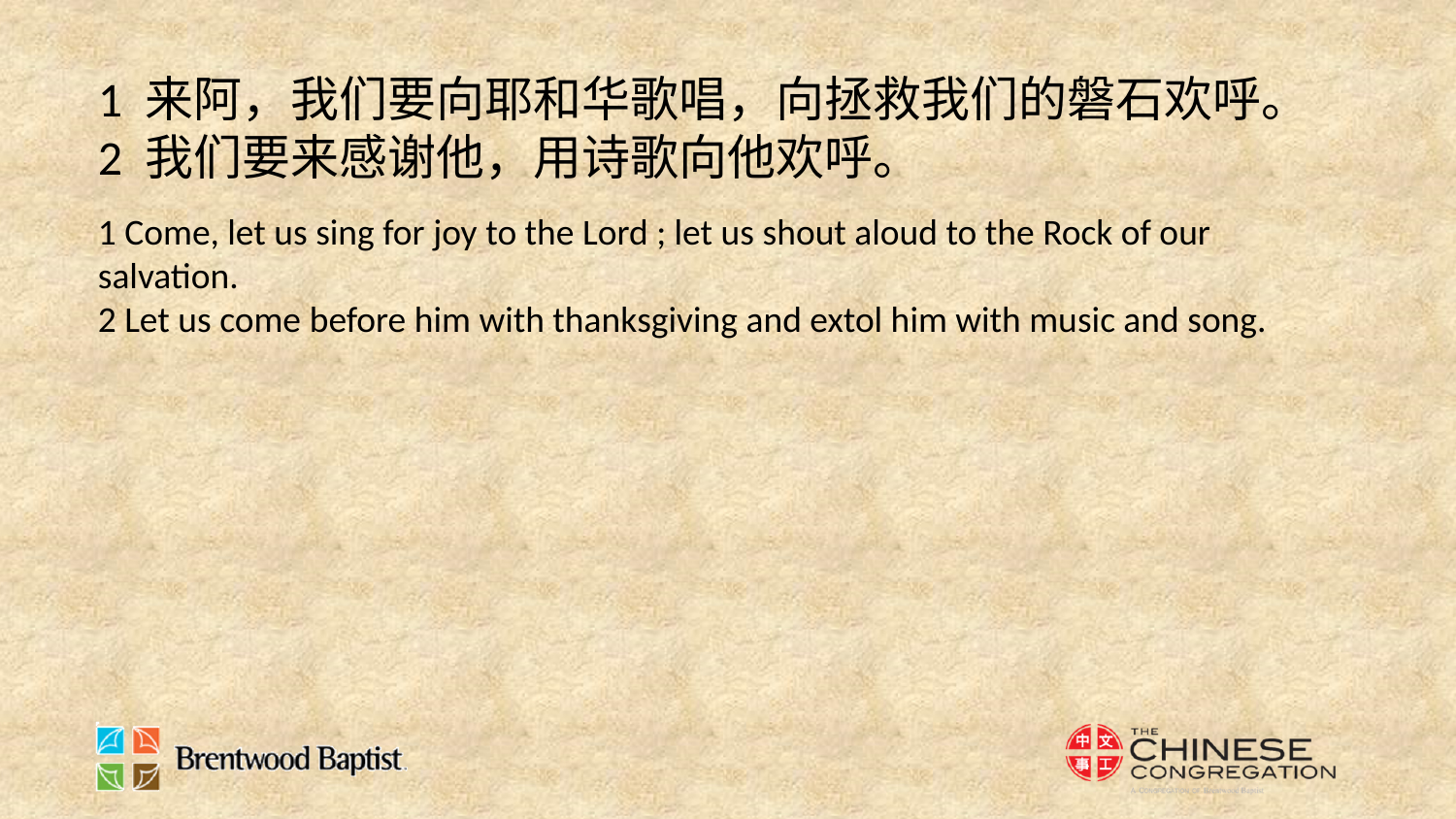

1 来阿，我们要向耶和华歌唱，向拯救我们的磐石欢呼。
2 我们要来感谢他，用诗歌向他欢呼。

1 Come, let us sing for joy to the Lord ; let us shout aloud to the Rock of our salvation.
2 Let us come before him with thanksgiving and extol him with music and song.